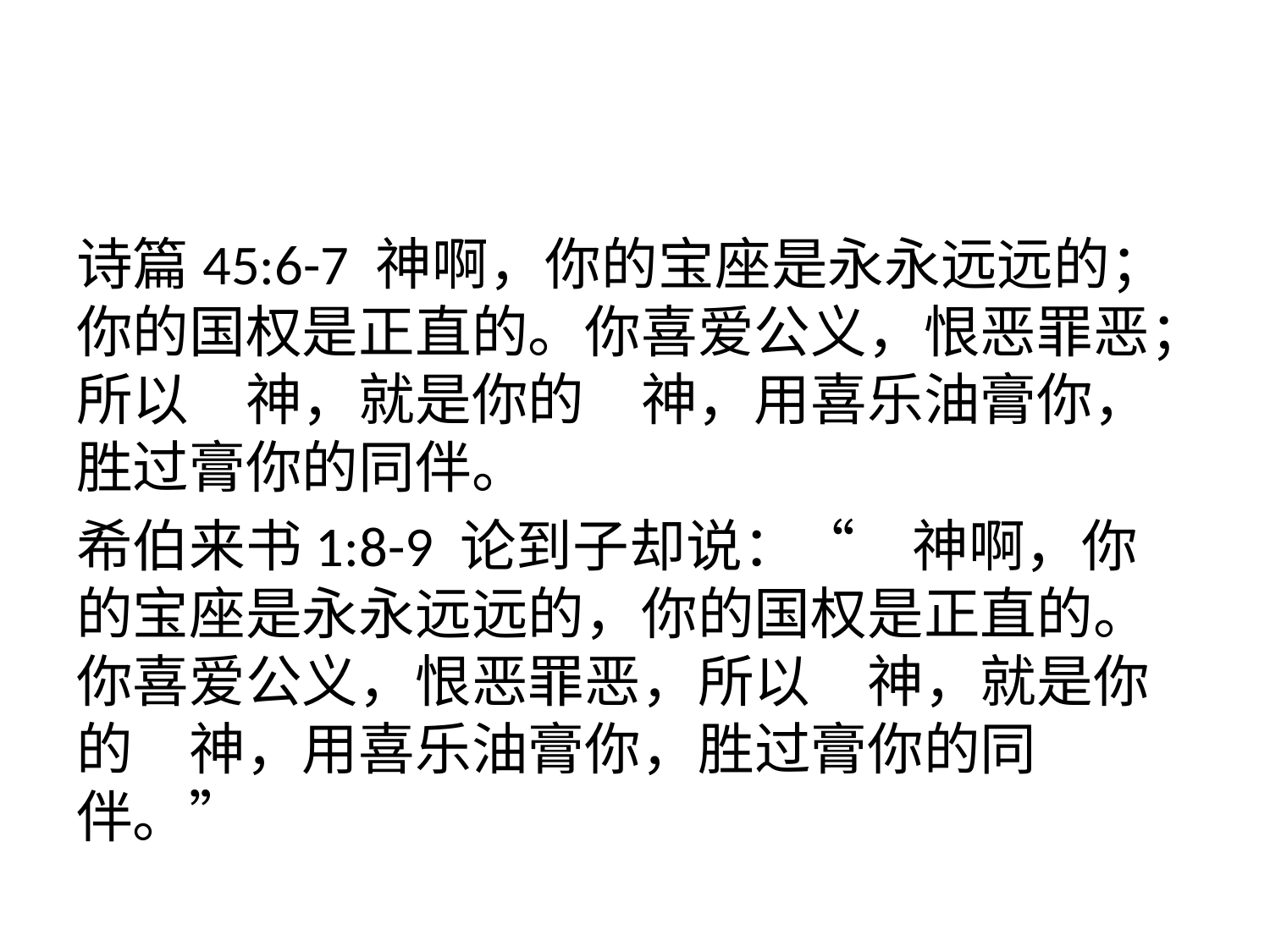

#
诗篇45:6-7 神啊，你的宝座是永永远远的；你的国权是正直的。你喜爱公义，恨恶罪恶；所以　神，就是你的　神，用喜乐油膏你，胜过膏你的同伴。
希伯来书1:8-9 论到子却说：“　神啊，你的宝座是永永远远的，你的国权是正直的。你喜爱公义，恨恶罪恶，所以　神，就是你的　神，用喜乐油膏你，胜过膏你的同伴。”